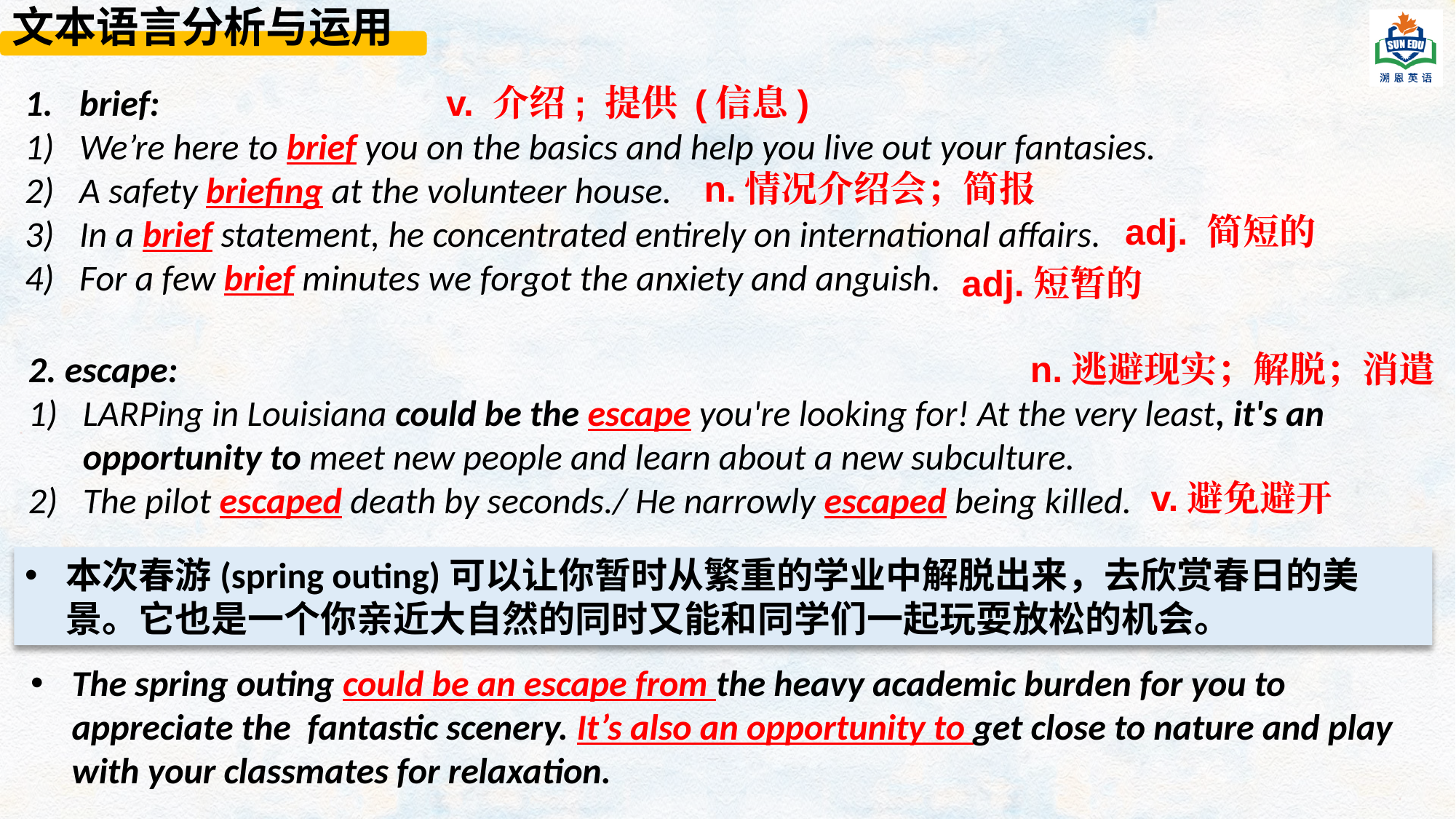

文本语言分析与运用
brief:
We’re here to brief you on the basics and help you live out your fantasies.
A safety briefing at the volunteer house.
In a brief statement, he concentrated entirely on international affairs.
For a few brief minutes we forgot the anxiety and anguish.
v. 介绍; 提供 (信息)
n.情况介绍会；简报
adj. 简短的
adj.短暂的
2. escape:
LARPing in Louisiana could be the escape you're looking for! At the very least, it's an opportunity to meet new people and learn about a new subculture.
The pilot escaped death by seconds./ He narrowly escaped being killed.
n.逃避现实；解脱；消遣
v.避免避开
本次春游(spring outing)可以让你暂时从繁重的学业中解脱出来，去欣赏春日的美景。它也是一个你亲近大自然的同时又能和同学们一起玩耍放松的机会。
The spring outing could be an escape from the heavy academic burden for you to appreciate the  fantastic scenery. It’s also an opportunity to get close to nature and play with your classmates for relaxation.